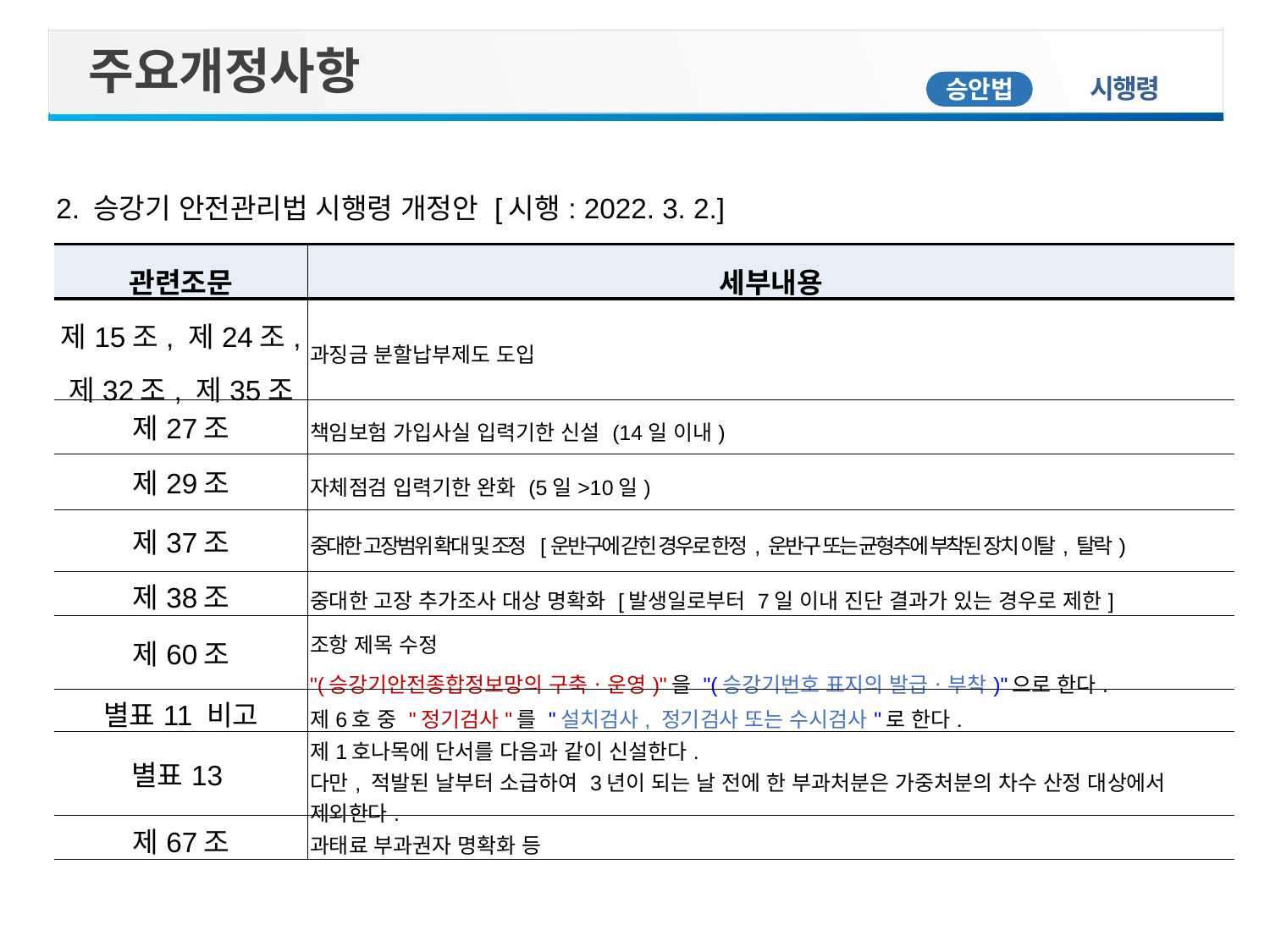

주요개정사항
시행령
승안법

| 2. 승강기 안전관리법 시행령 개정안 [시행: 2022. 3. 2.] |  |
| --- | --- |
| 관련조문 | 세부내용 |
| 제15조, 제24조, 제32조, 제35조 | 과징금 분할납부제도 도입 |
| 제27조 | 책임보험 가입사실 입력기한 신설 (14일 이내) |
| 제29조 | 자체점검 입력기한 완화 (5일>10일) |
| 제37조 | 중대한 고장범위 확대 및 조정 [운반구에 갇힌 경우로 한정, 운반구 또는 균형추에 부착된 장치 이탈, 탈락) |
| 제38조 | 중대한 고장 추가조사 대상 명확화 [발생일로부터 7일 이내 진단 결과가 있는 경우로 제한] |
| 제60조 | 조항 제목 수정 "(승강기안전종합정보망의 구축ㆍ운영)"을 "(승강기번호 표지의 발급ㆍ부착)"으로 한다. |
| 별표11 비고 | 제6호 중 "정기검사"를 "설치검사, 정기검사 또는 수시검사"로 한다. |
| 별표13 | 제1호나목에 단서를 다음과 같이 신설한다. 다만, 적발된 날부터 소급하여 3년이 되는 날 전에 한 부과처분은 가중처분의 차수 산정 대상에서 제외한다. |
| 제67조 | 과태료 부과권자 명확화 등 |